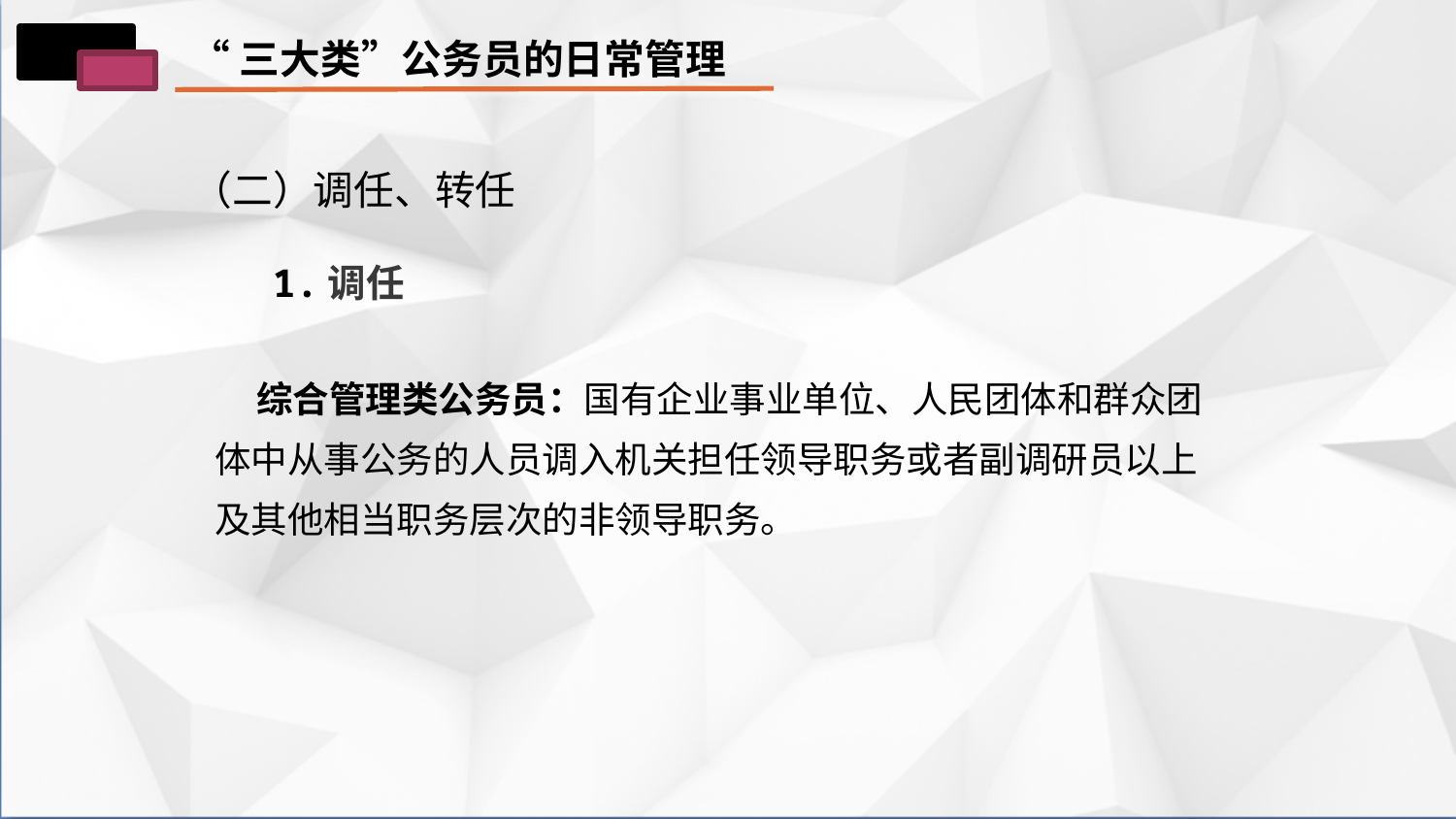

“三大类”公务员的日常管理

（二）调任、转任
    1.调任
    综合管理类公务员：国有企业事业单位、人民团体和群众团体中从事公务的人员调入机关担任领导职务或者副调研员以上及其他相当职务层次的非领导职务。